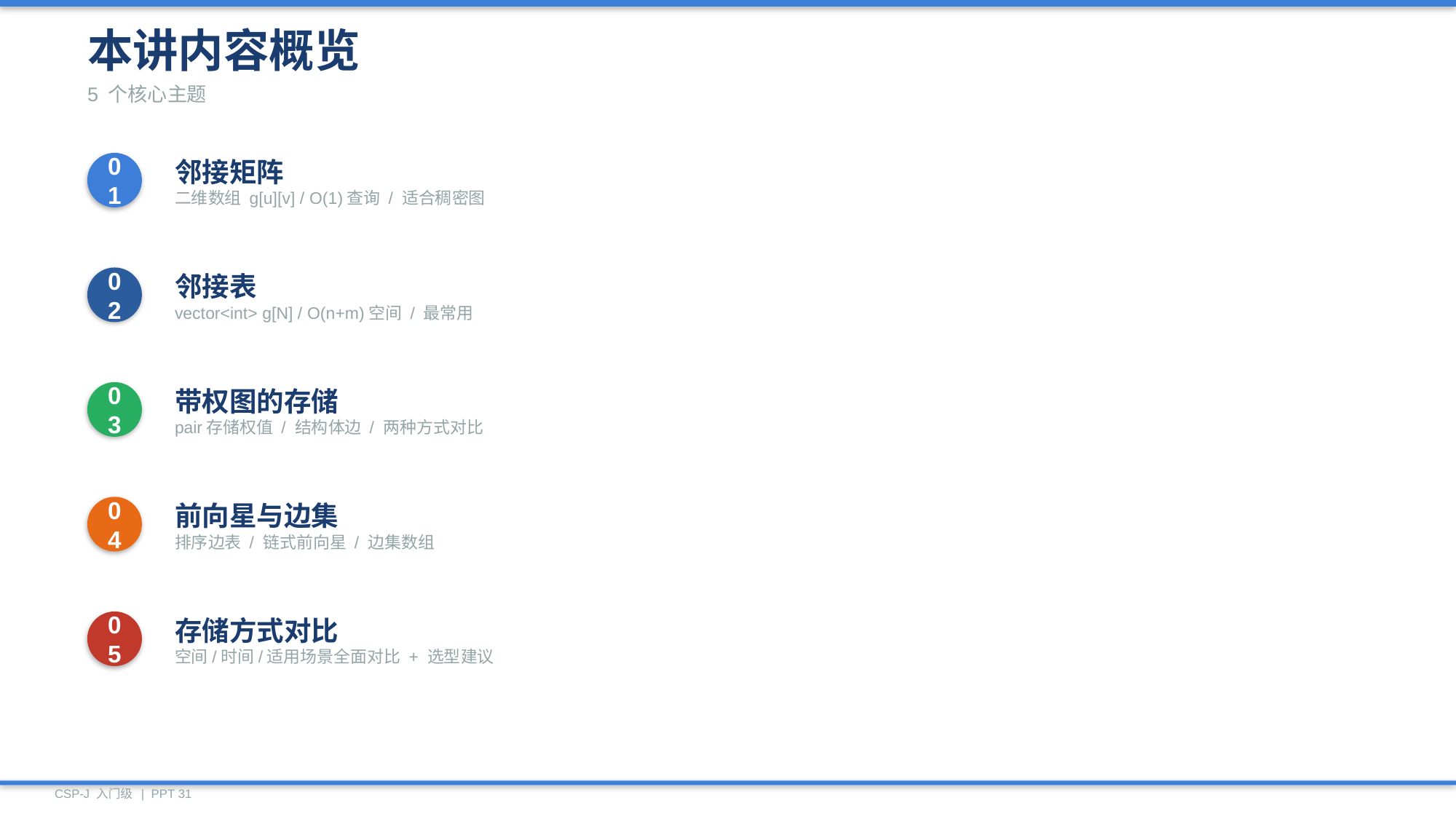

本讲内容概览
5 个核心主题
01
邻接矩阵
二维数组 g[u][v] / O(1)查询 / 适合稠密图
02
邻接表
vector<int> g[N] / O(n+m)空间 / 最常用
03
带权图的存储
pair存储权值 / 结构体边 / 两种方式对比
04
前向星与边集
排序边表 / 链式前向星 / 边集数组
05
存储方式对比
空间/时间/适用场景全面对比 + 选型建议

CSP-J 入门级  |  PPT 31